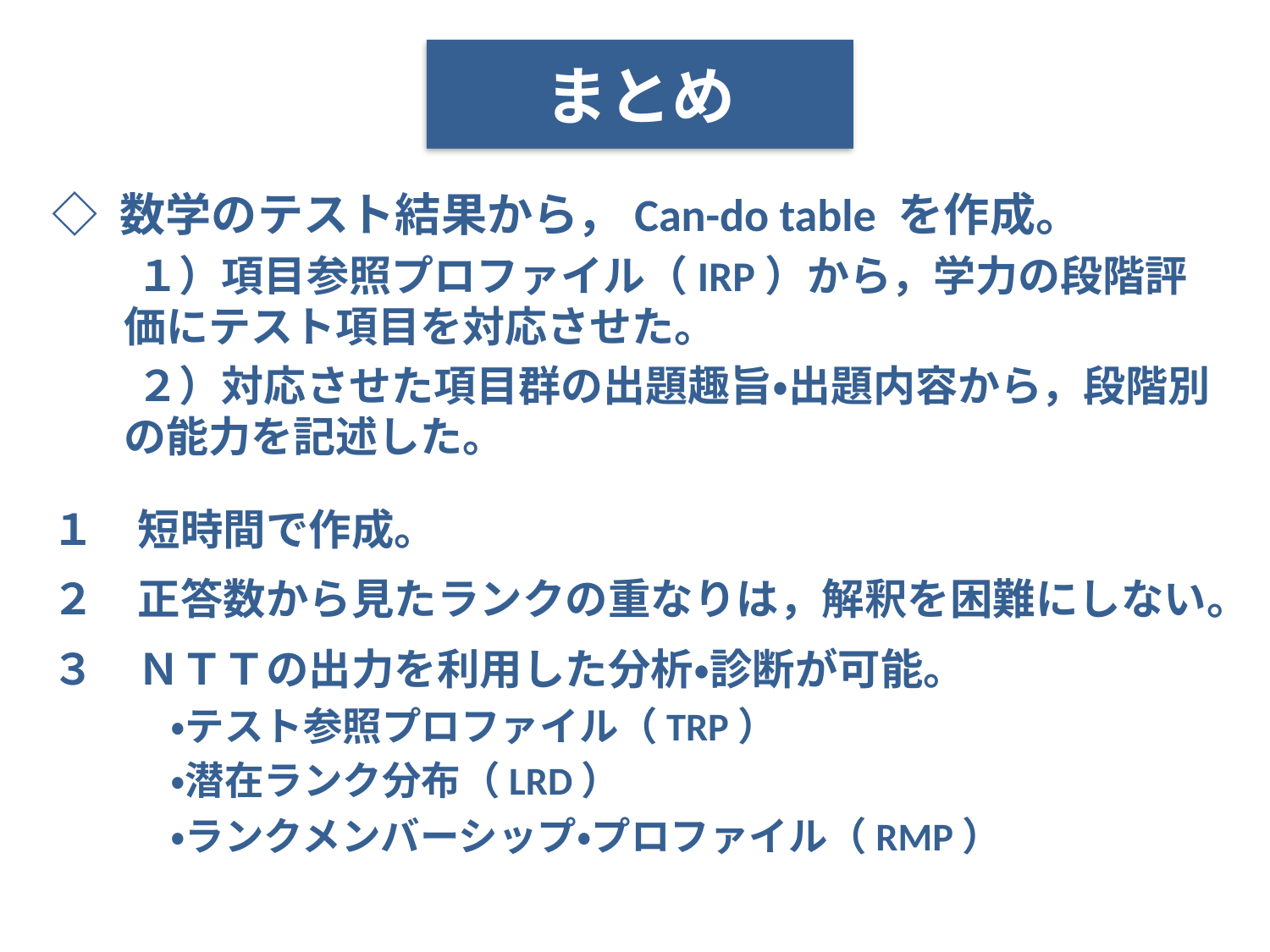

# まとめ
◇ 数学のテスト結果から，Can-do table を作成。
　　１）項目参照プロファイル（IRP）から，学力の段階評価にテスト項目を対応させた。
　　２）対応させた項目群の出題趣旨・出題内容から，段階別の能力を記述した。

１　短時間で作成。
２　正答数から見たランクの重なりは，解釈を困難にしない。
３　ＮＴＴの出力を利用した分析・診断が可能。
　　　・テスト参照プロファイル（TRP）
　　　・潜在ランク分布（LRD）
　　　・ランクメンバーシップ・プロファイル（RMP）